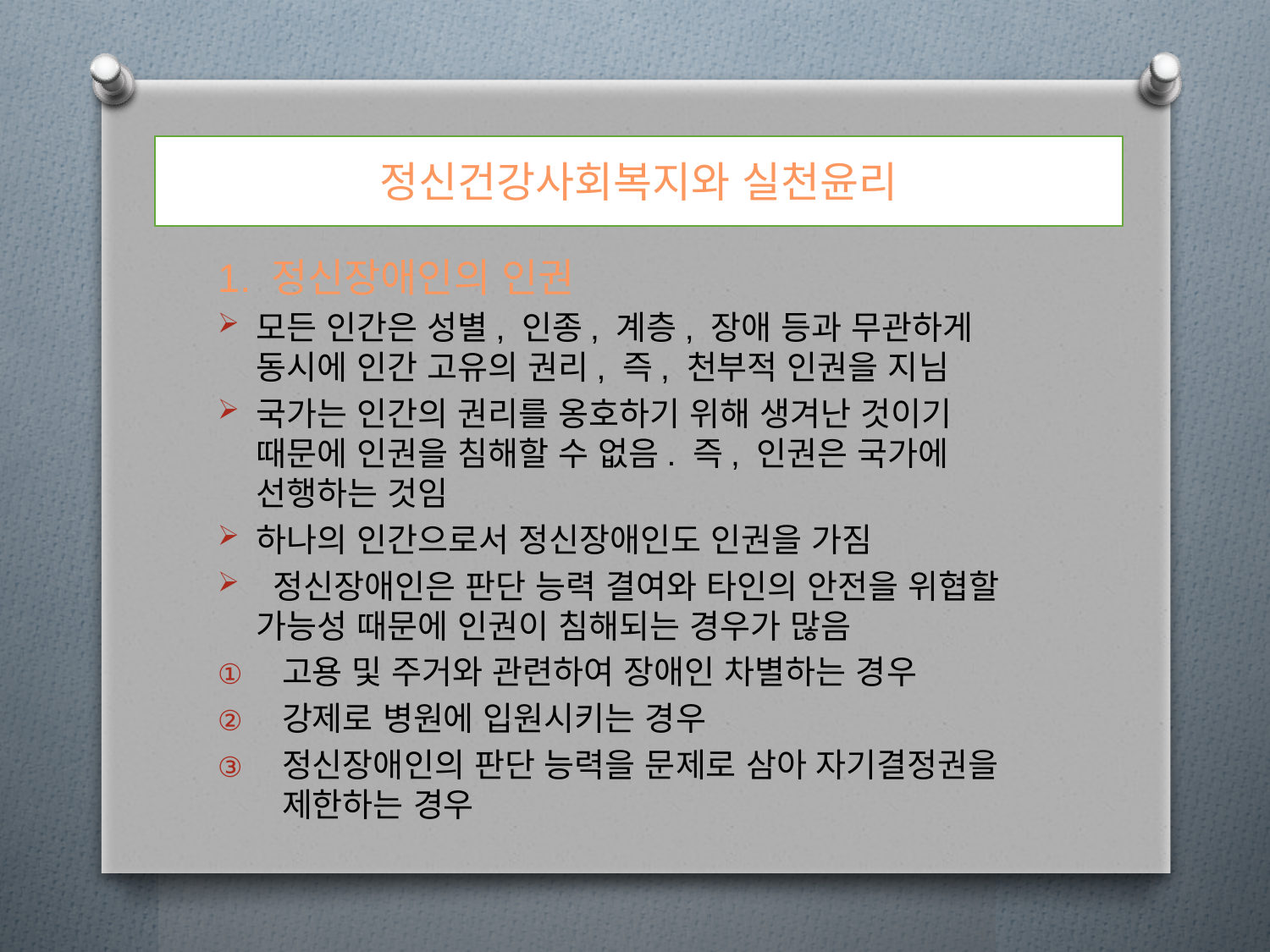

# 정신건강사회복지와 실천윤리
1. 정신장애인의 인권
모든 인간은 성별, 인종, 계층, 장애 등과 무관하게 동시에 인간 고유의 권리, 즉, 천부적 인권을 지님
국가는 인간의 권리를 옹호하기 위해 생겨난 것이기 때문에 인권을 침해할 수 없음. 즉, 인권은 국가에 선행하는 것임
하나의 인간으로서 정신장애인도 인권을 가짐
 정신장애인은 판단 능력 결여와 타인의 안전을 위협할 가능성 때문에 인권이 침해되는 경우가 많음
고용 및 주거와 관련하여 장애인 차별하는 경우
강제로 병원에 입원시키는 경우
정신장애인의 판단 능력을 문제로 삼아 자기결정권을 제한하는 경우